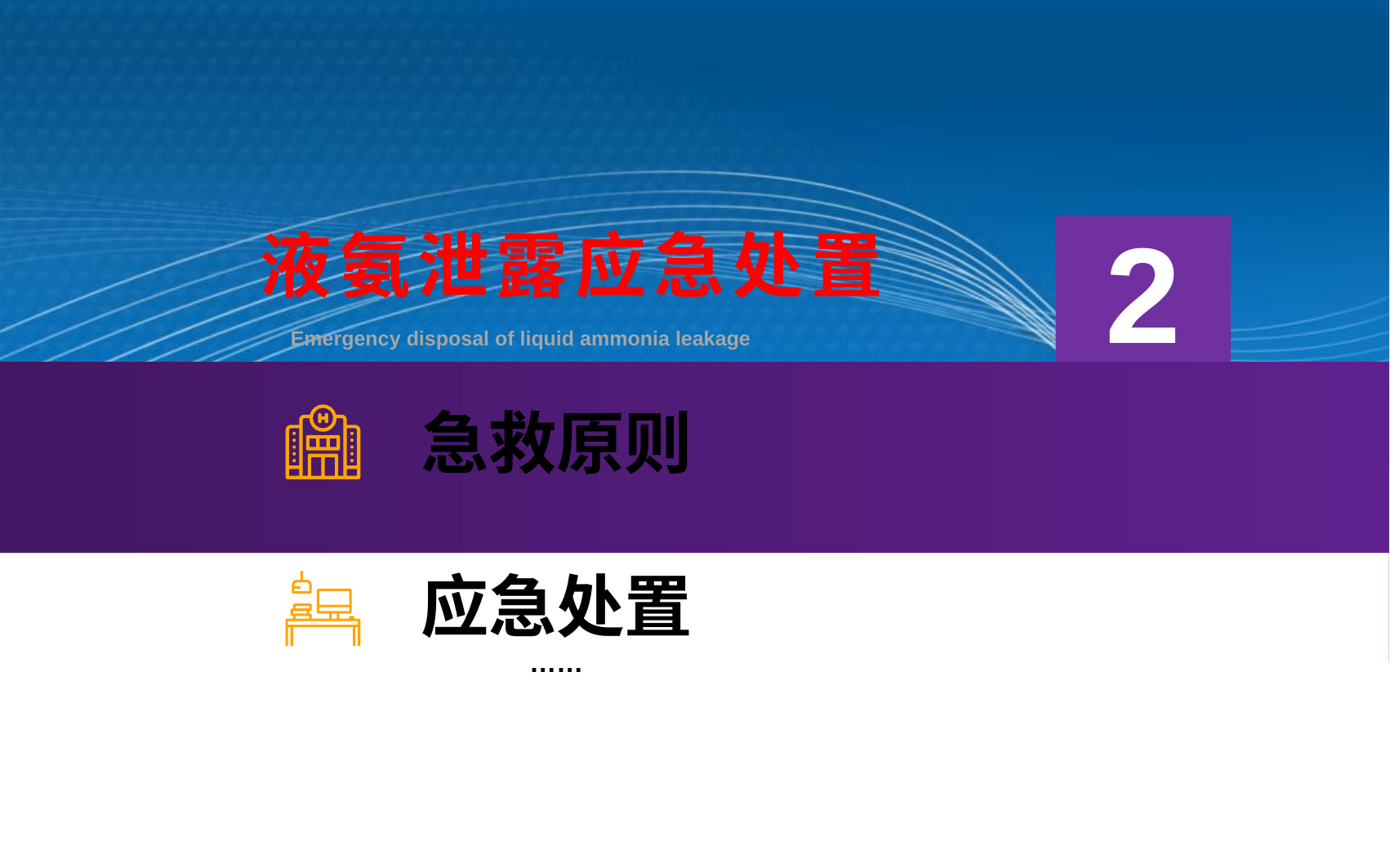

液氨泄露应急处置
2
Emergency disposal of liquid ammonia leakage
急救原则

应急处置
……